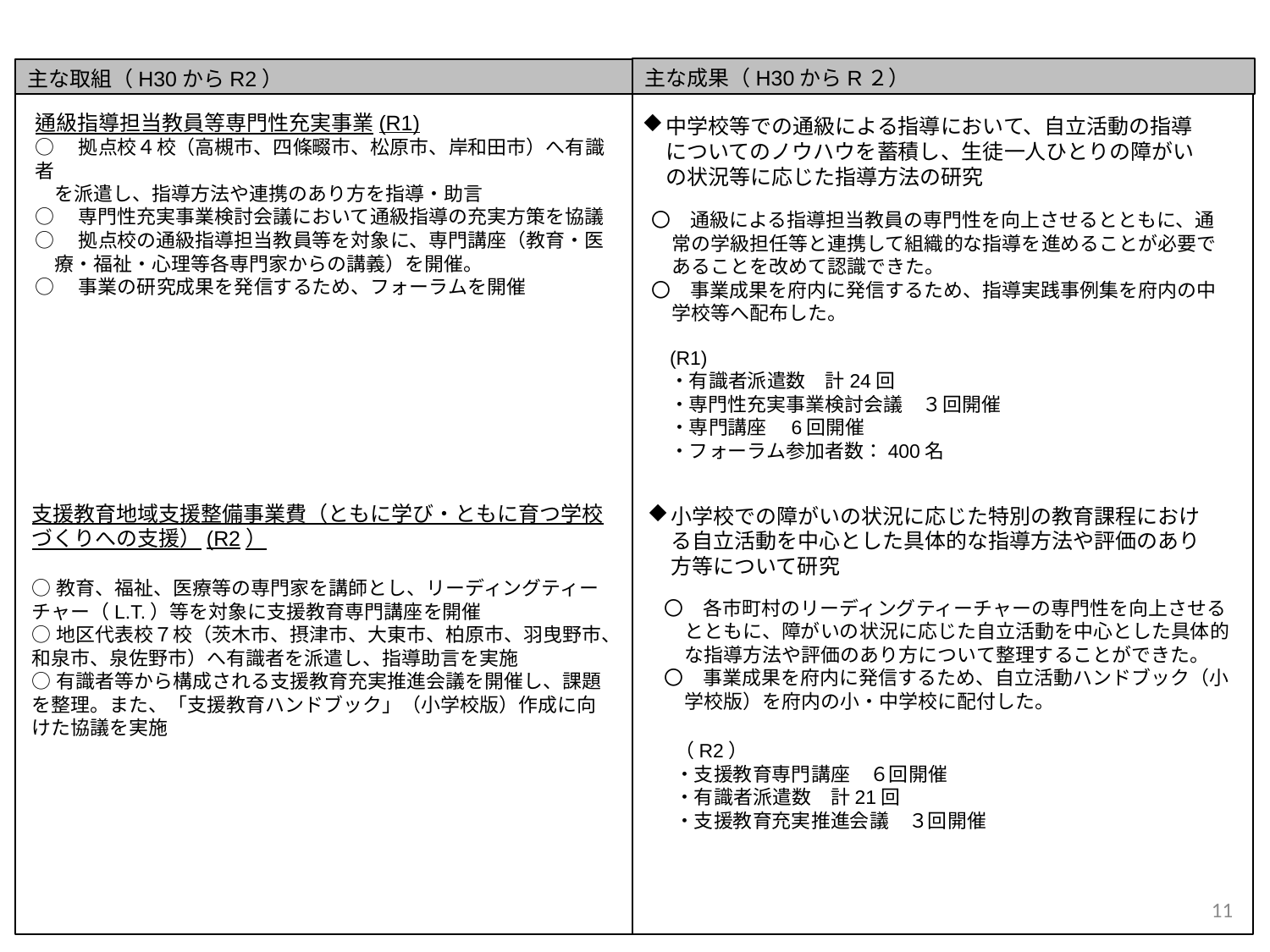

主な成果（H30からR２）
主な取組（H30からR2）

通級指導担当教員等専門性充実事業(R1)
○　拠点校４校（高槻市、四條畷市、松原市、岸和田市）へ有識者
　を派遣し、指導方法や連携のあり方を指導・助言
○　専門性充実事業検討会議において通級指導の充実方策を協議
○　拠点校の通級指導担当教員等を対象に、専門講座（教育・医
　療・福祉・心理等各専門家からの講義）を開催。
○　事業の研究成果を発信するため、フォーラムを開催
中学校等での通級による指導において、自立活動の指導についてのノウハウを蓄積し、生徒一人ひとりの障がいの状況等に応じた指導方法の研究
　〇　通級による指導担当教員の専門性を向上させるとともに、通常の学級担任等と連携して組織的な指導を進めることが必要であることを改めて認識できた。
　〇　事業成果を府内に発信するため、指導実践事例集を府内の中学校等へ配布した。
(R1)
・有識者派遣数　計24回
・専門性充実事業検討会議　３回開催
・専門講座　6回開催
・フォーラム参加者数：400名

支援教育地域支援整備事業費（ともに学び・ともに育つ学校づくりへの支援）(R2）
○教育、福祉、医療等の専門家を講師とし、リーディングティーチャー（L.T.）等を対象に支援教育専門講座を開催
○地区代表校７校（茨木市、摂津市、大東市、柏原市、羽曳野市、和泉市、泉佐野市）へ有識者を派遣し、指導助言を実施
○有識者等から構成される支援教育充実推進会議を開催し、課題を整理。また、「支援教育ハンドブック」（小学校版）作成に向けた協議を実施
小学校での障がいの状況に応じた特別の教育課程における自立活動を中心とした具体的な指導方法や評価のあり方等について研究
　〇　各市町村のリーディングティーチャーの専門性を向上させるとともに、障がいの状況に応じた自立活動を中心とした具体的な指導方法や評価のあり方について整理することができた。
　〇　事業成果を府内に発信するため、自立活動ハンドブック（小学校版）を府内の小・中学校に配付した。
（R2）
・支援教育専門講座　６回開催
・有識者派遣数　計21回
・支援教育充実推進会議　３回開催

11